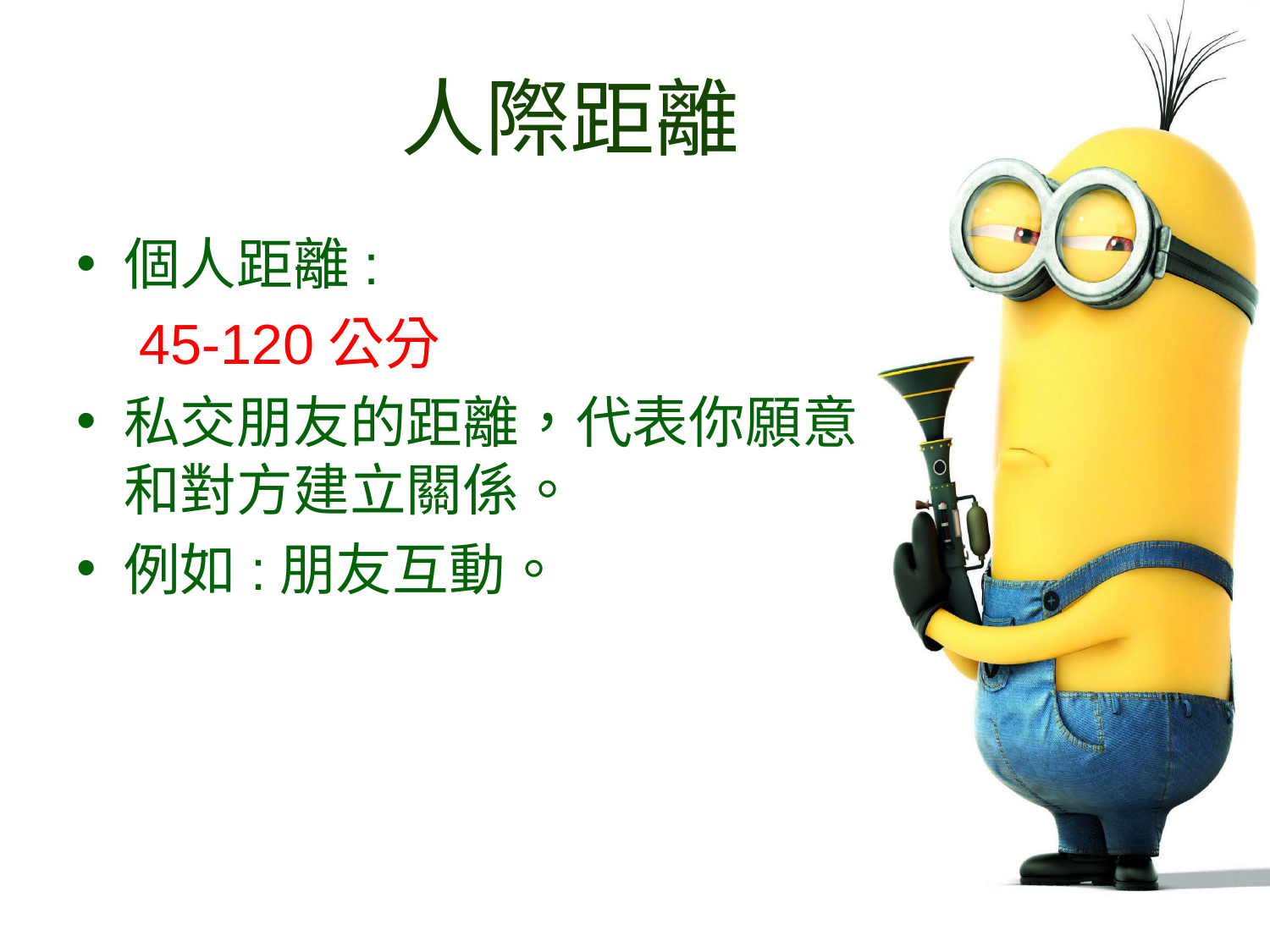

# 人際距離
個人距離:
    45-120公分
私交朋友的距離，代表你願意和對方建立關係。
例如:朋友互動。